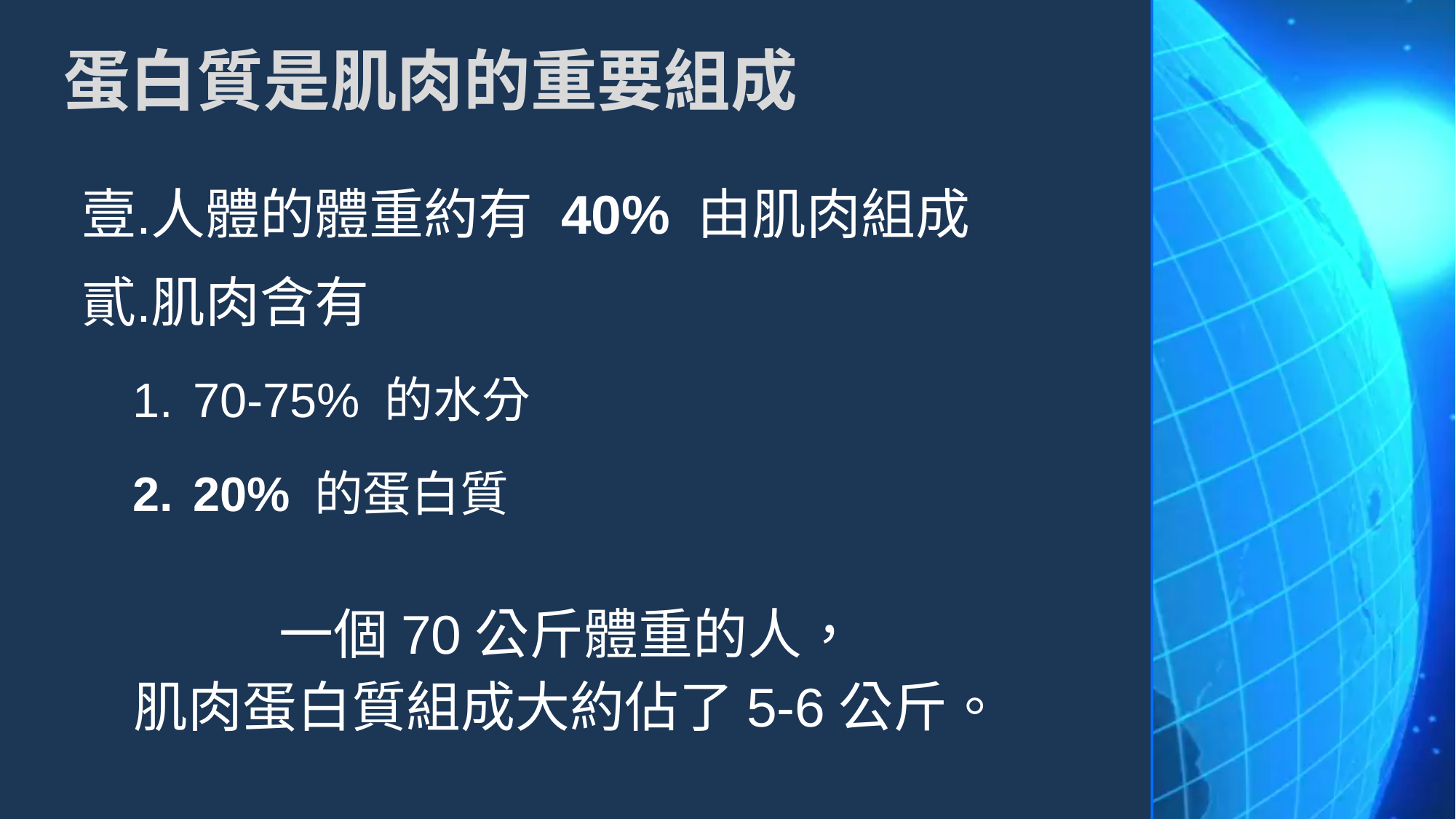

# 蛋白質是肌肉的重要組成
人體的體重約有 40% 由肌肉組成
肌肉含有
70-75% 的水分
20% 的蛋白質
一個70公斤體重的人，
肌肉蛋白質組成大約佔了5-6公斤。